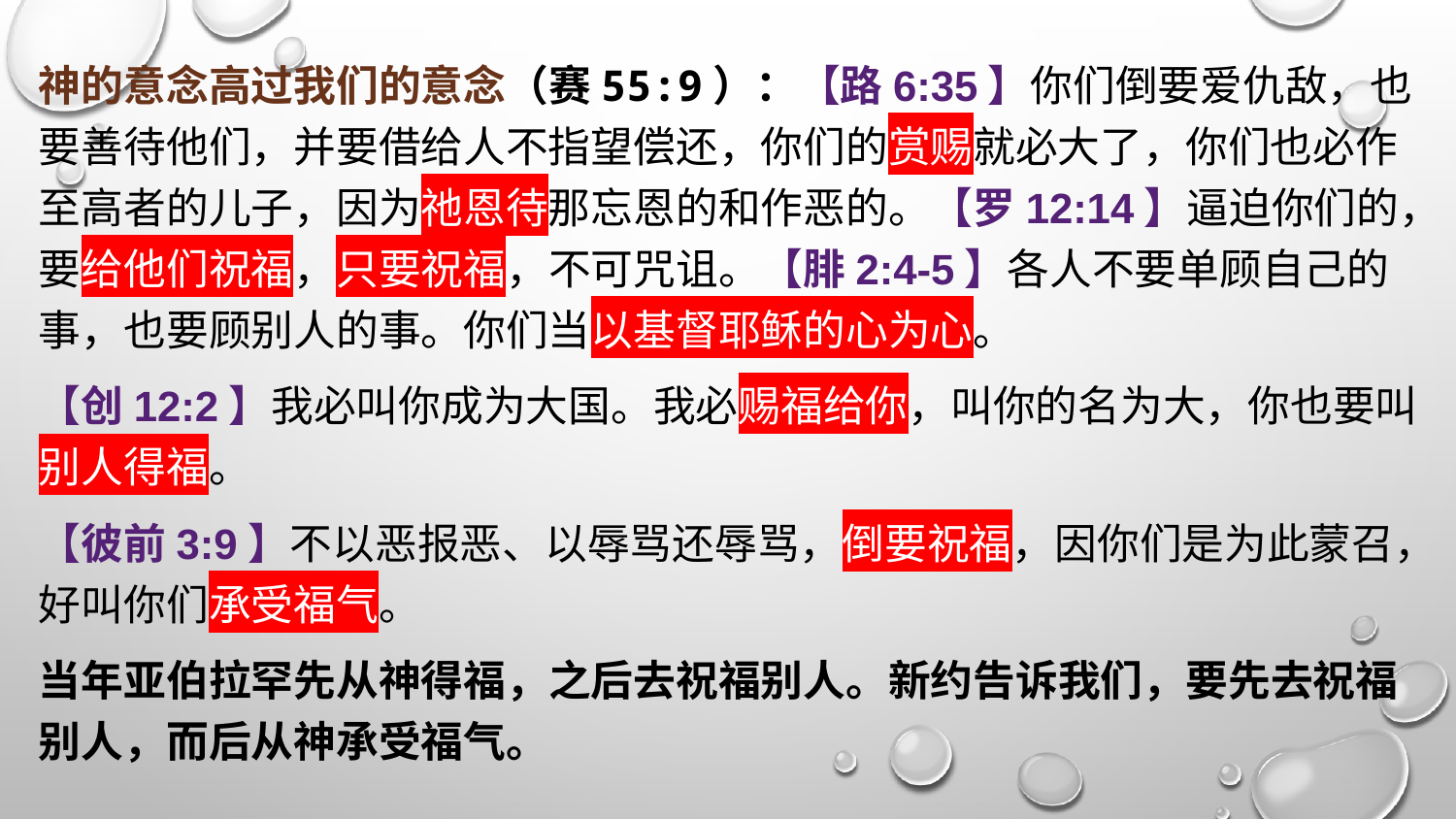

神的意念高过我们的意念（赛55:9）：【路6:35】你们倒要爱仇敌，也要善待他们，并要借给人不指望偿还，你们的赏赐就必大了，你们也必作至高者的儿子，因为祂恩待那忘恩的和作恶的。【罗12:14】逼迫你们的，要给他们祝福，只要祝福，不可咒诅。【腓2:4-5】各人不要单顾自己的事，也要顾别人的事。你们当以基督耶稣的心为心。
【创12:2】我必叫你成为大国。我必赐福给你，叫你的名为大，你也要叫别人得福。
【彼前3:9】不以恶报恶、以辱骂还辱骂，倒要祝福，因你们是为此蒙召，好叫你们承受福气。
当年亚伯拉罕先从神得福，之后去祝福别人。新约告诉我们，要先去祝福别人，而后从神承受福气。